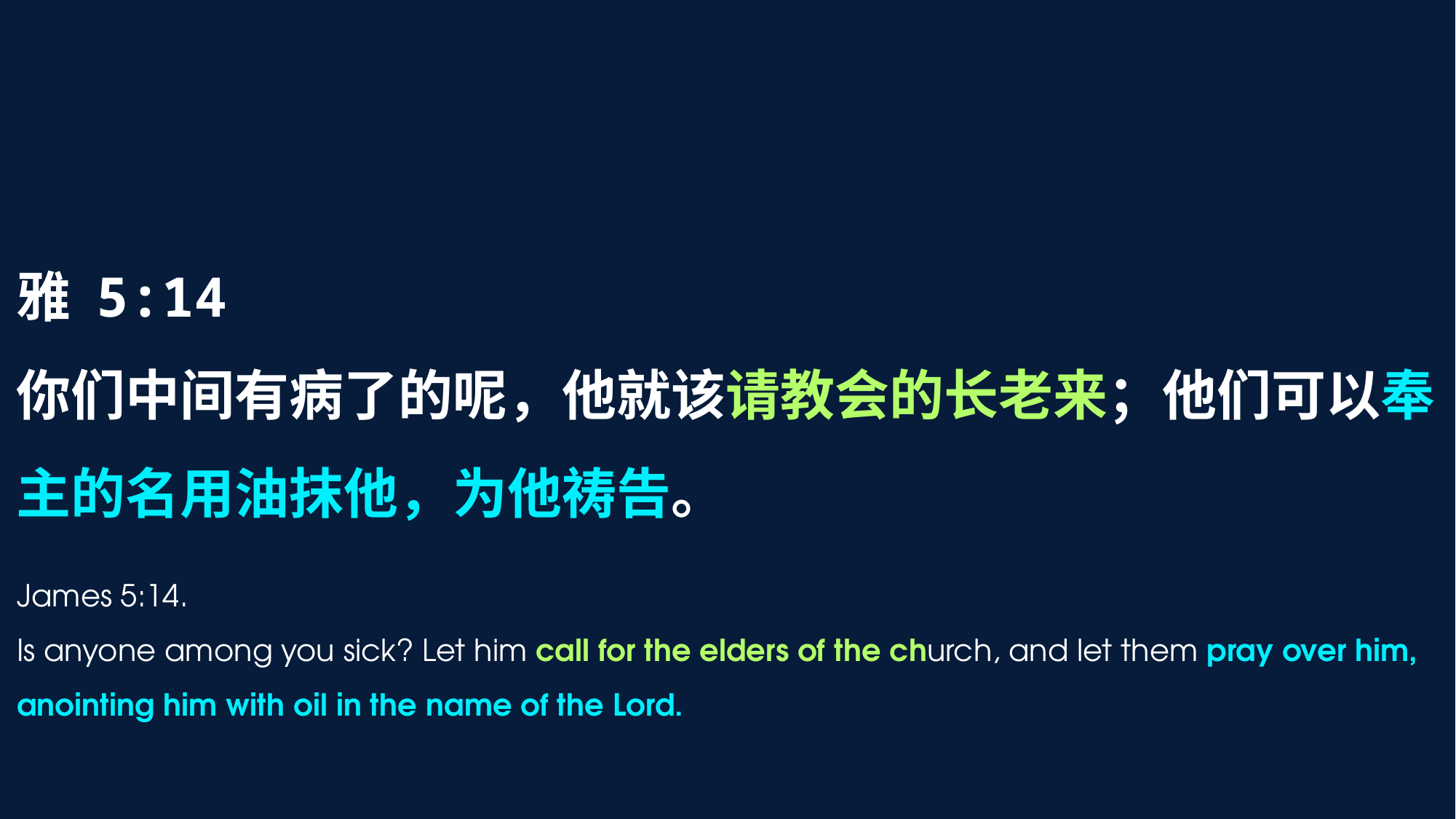

雅 5:14
你们中间有病了的呢，他就该请教会的长老来；他们可以奉主的名用油抹他，为他祷告。
James 5:14.
Is anyone among you sick? Let him call for the elders of the church, and let them pray over him, anointing him with oil in the name of the Lord.